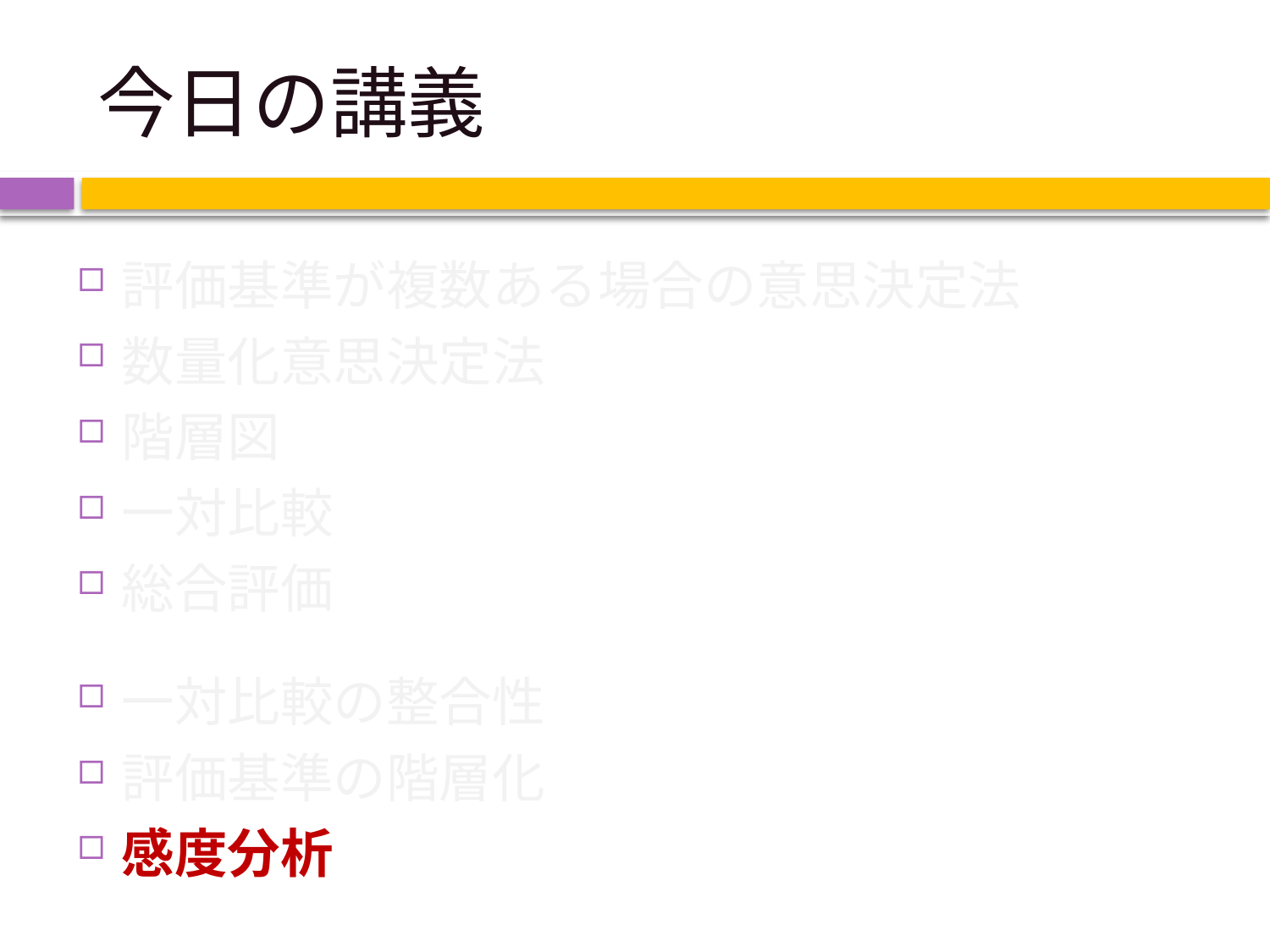

# 今日の講義
評価基準が複数ある場合の意思決定法
数量化意思決定法
階層図
一対比較
総合評価

一対比較の整合性
評価基準の階層化
感度分析